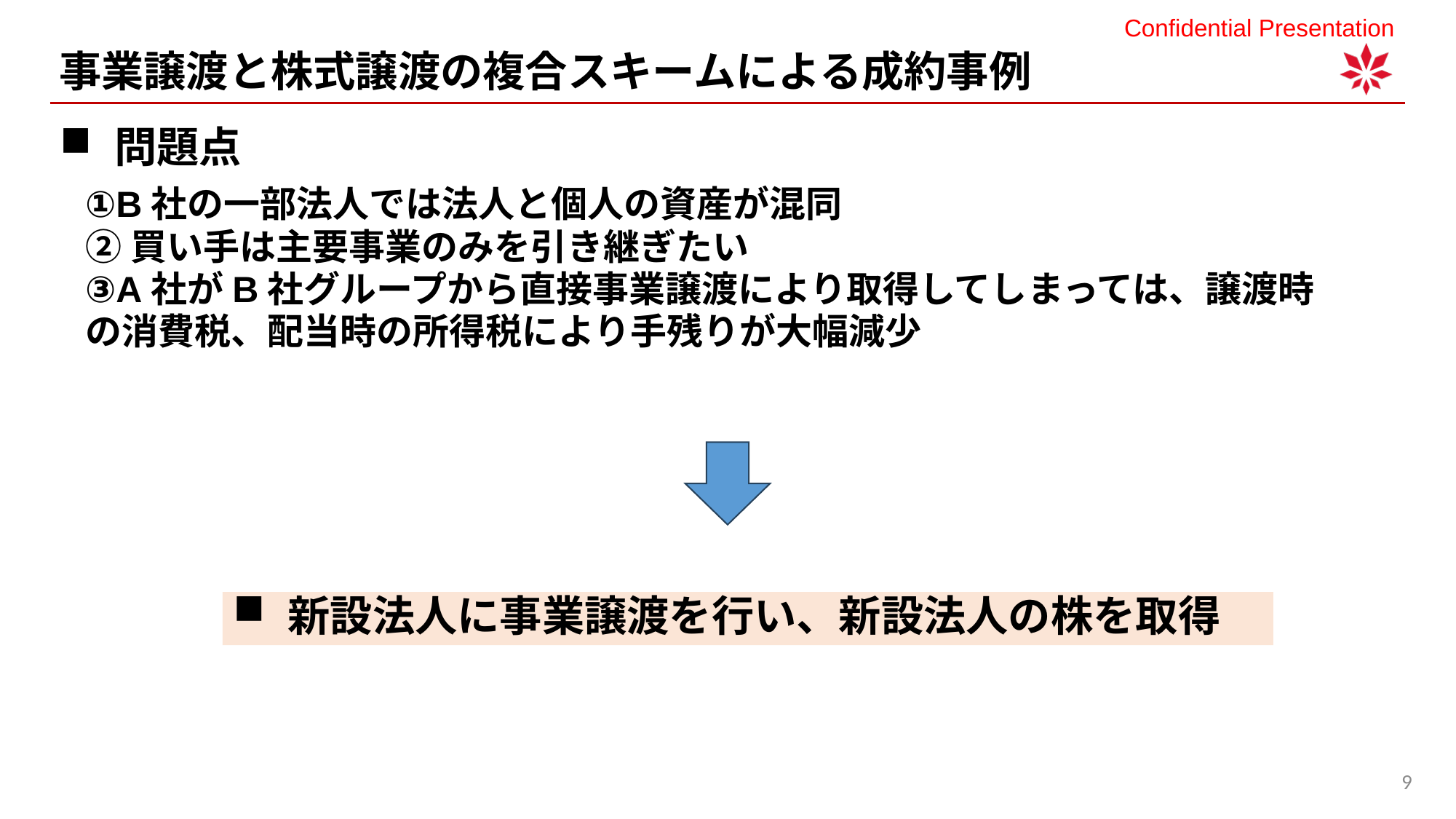

事業譲渡と株式譲渡の複合スキームによる成約事例
問題点
①B社の一部法人では法人と個人の資産が混同
②買い手は主要事業のみを引き継ぎたい
③A社がB社グループから直接事業譲渡により取得してしまっては、譲渡時の消費税、配当時の所得税により手残りが大幅減少

新設法人に事業譲渡を行い、新設法人の株を取得
9